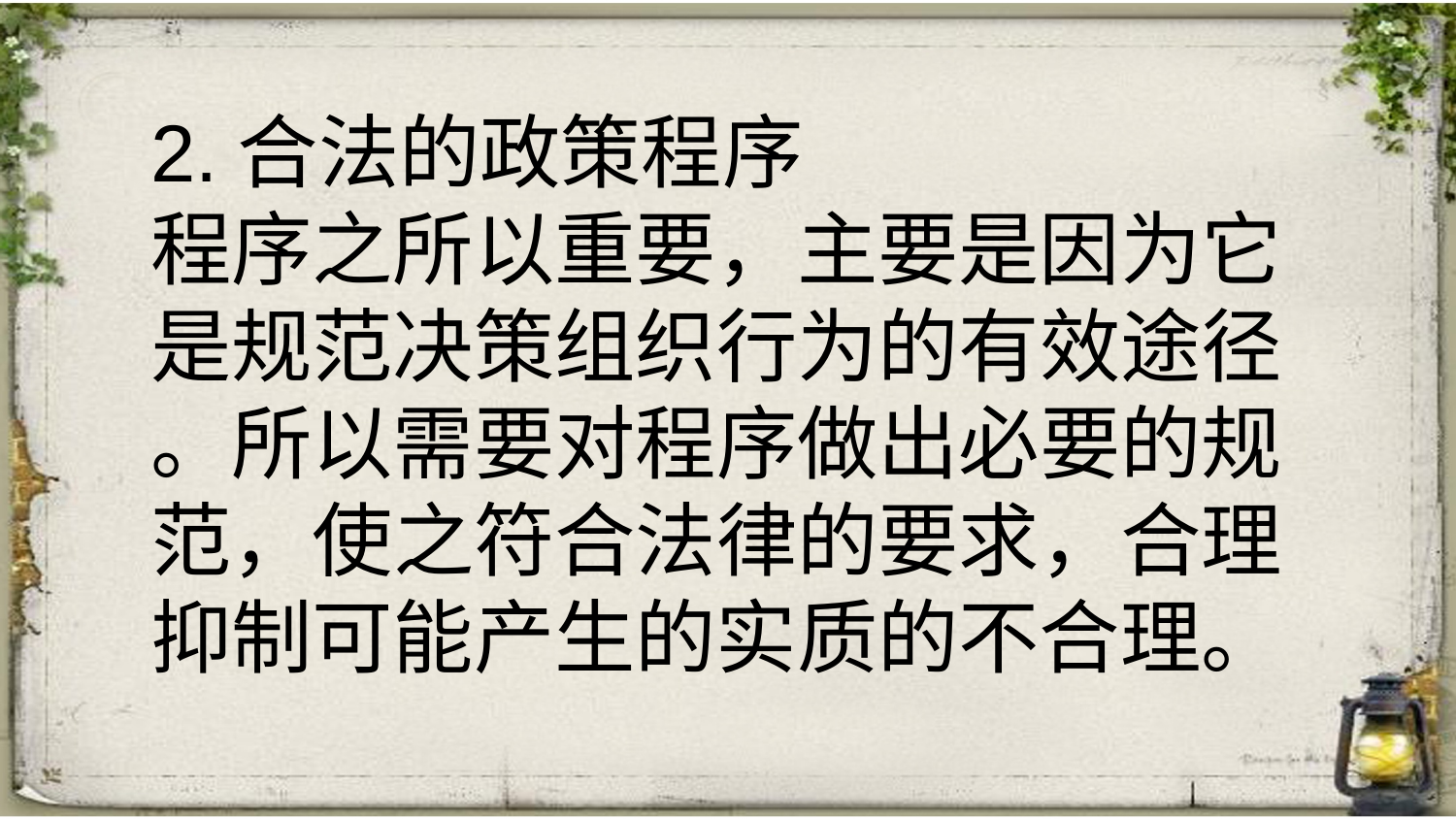

2.合法的政策程序
程序之所以重要，主要是因为它是规范决策组织行为的有效途径
。所以需要对程序做出必要的规范，使之符合法律的要求，合理抑制可能产生的实质的不合理。